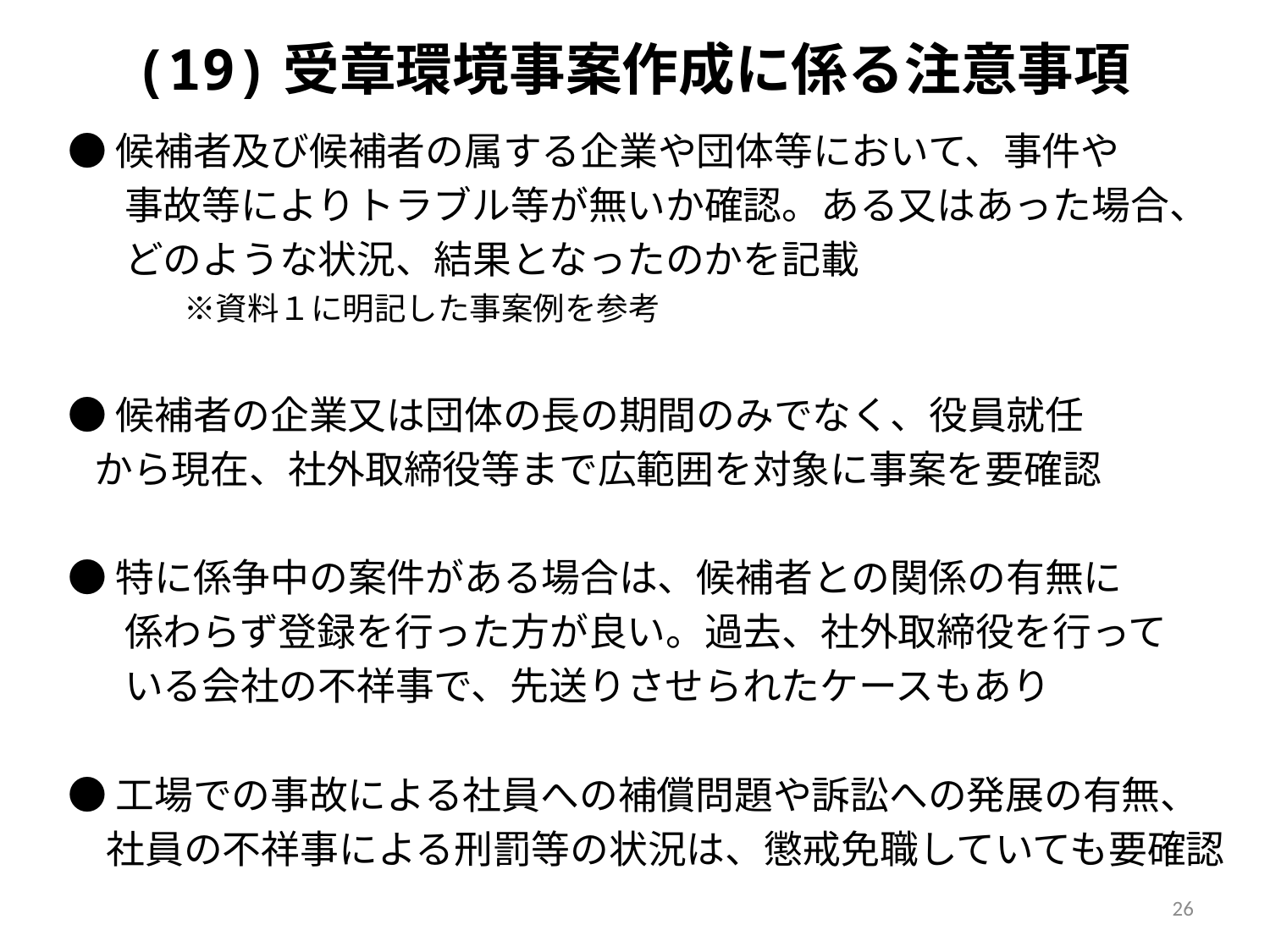

# (19)受章環境事案作成に係る注意事項

●候補者及び候補者の属する企業や団体等において、事件や
 　事故等によりトラブル等が無いか確認。ある又はあった場合、
 　どのような状況、結果となったのかを記載
　　　※資料１に明記した事案例を参考

●候補者の企業又は団体の長の期間のみでなく、役員就任
  から現在、社外取締役等まで広範囲を対象に事案を要確認

●特に係争中の案件がある場合は、候補者との関係の有無に
 　係わらず登録を行った方が良い。過去、社外取締役を行って
 　いる会社の不祥事で、先送りさせられたケースもあり

●工場での事故による社員への補償問題や訴訟への発展の有無、
　社員の不祥事による刑罰等の状況は、懲戒免職していても要確認

26